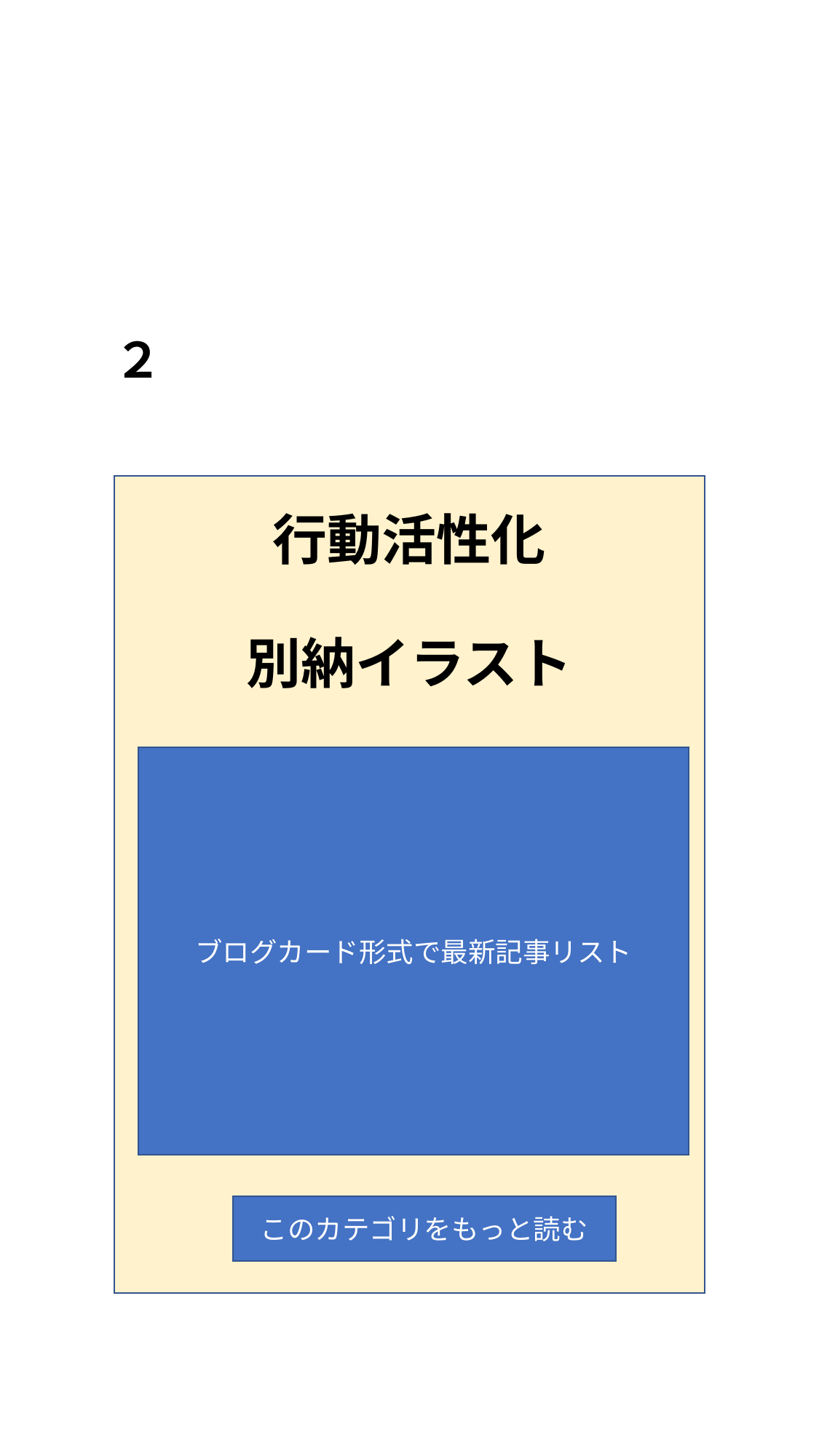

２

行動活性化
別納イラスト
ブログカード形式で最新記事リスト
このカテゴリをもっと読む